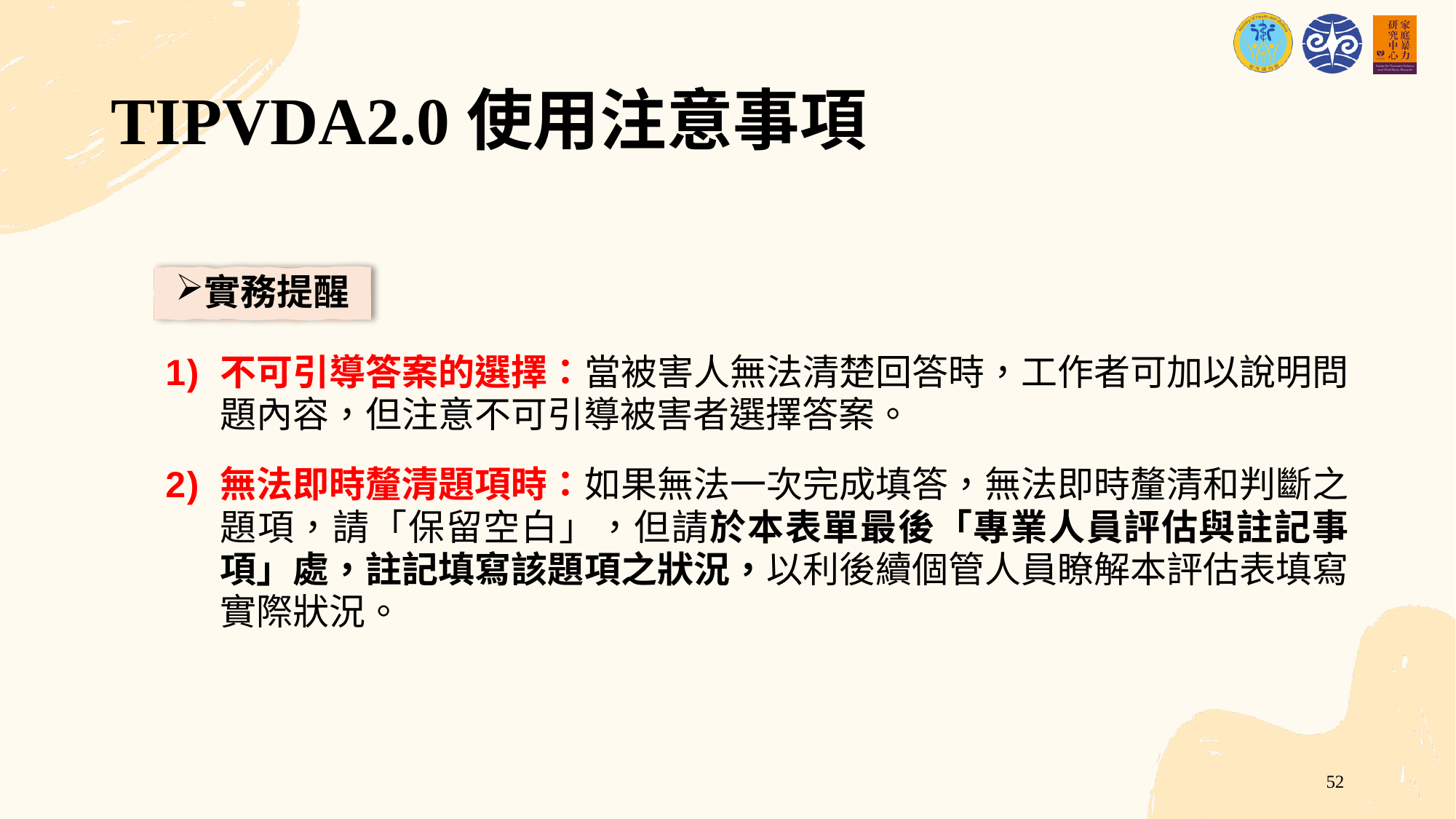

# TIPVDA2.0使用注意事項
實務提醒
不可引導答案的選擇：當被害人無法清楚回答時，工作者可加以說明問題內容，但注意不可引導被害者選擇答案。
無法即時釐清題項時：如果無法一次完成填答，無法即時釐清和判斷之題項，請「保留空白」，但請於本表單最後「專業人員評估與註記事項」處，註記填寫該題項之狀況，以利後續個管人員瞭解本評估表填寫實際狀況。
52